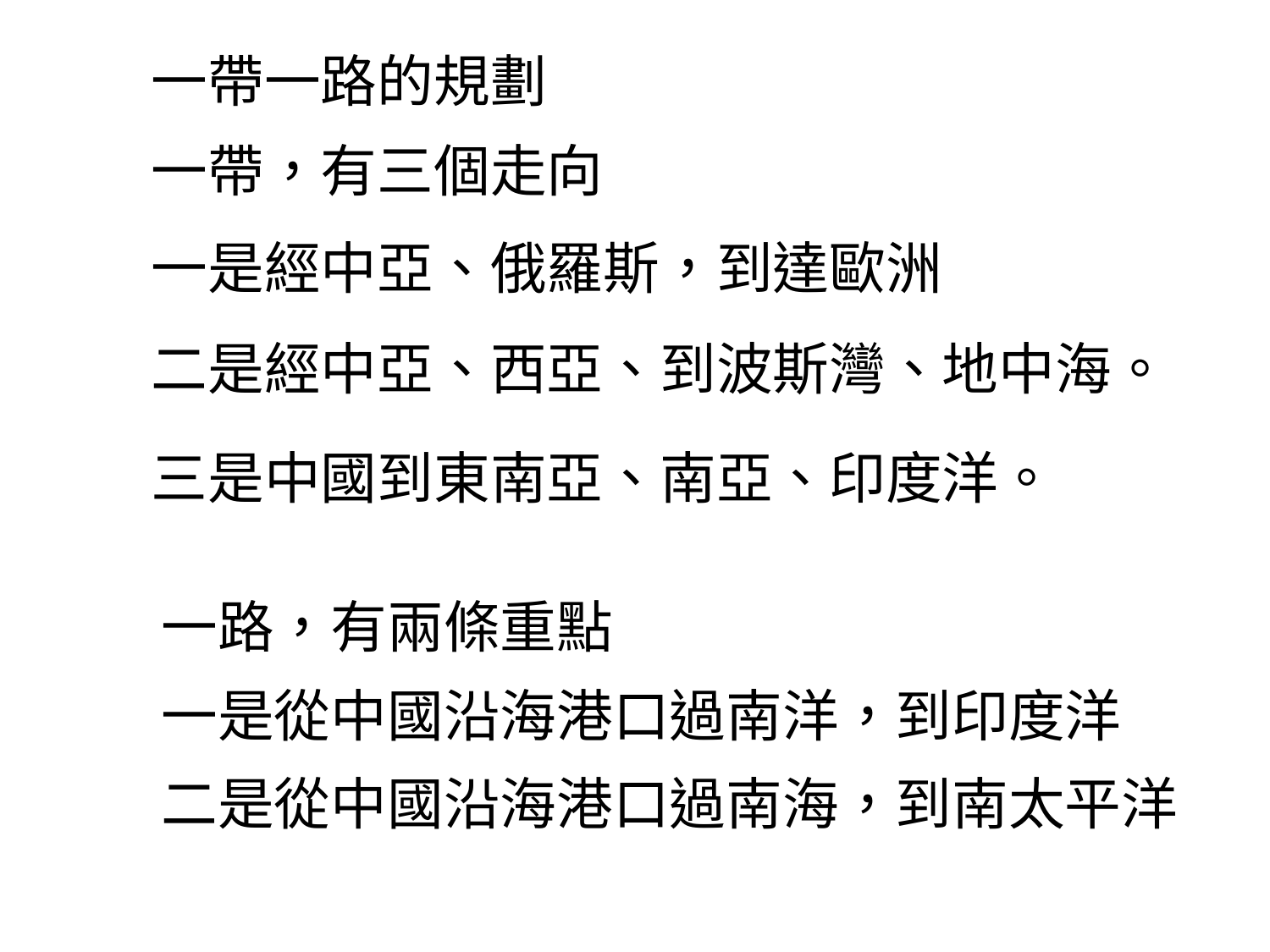

一帶一路的規劃
一帶，有三個走向
一是經中亞、俄羅斯，到達歐洲
二是經中亞、西亞、到波斯灣、地中海。
三是中國到東南亞、南亞、印度洋。
一路，有兩條重點
一是從中國沿海港口過南洋，到印度洋
二是從中國沿海港口過南海，到南太平洋